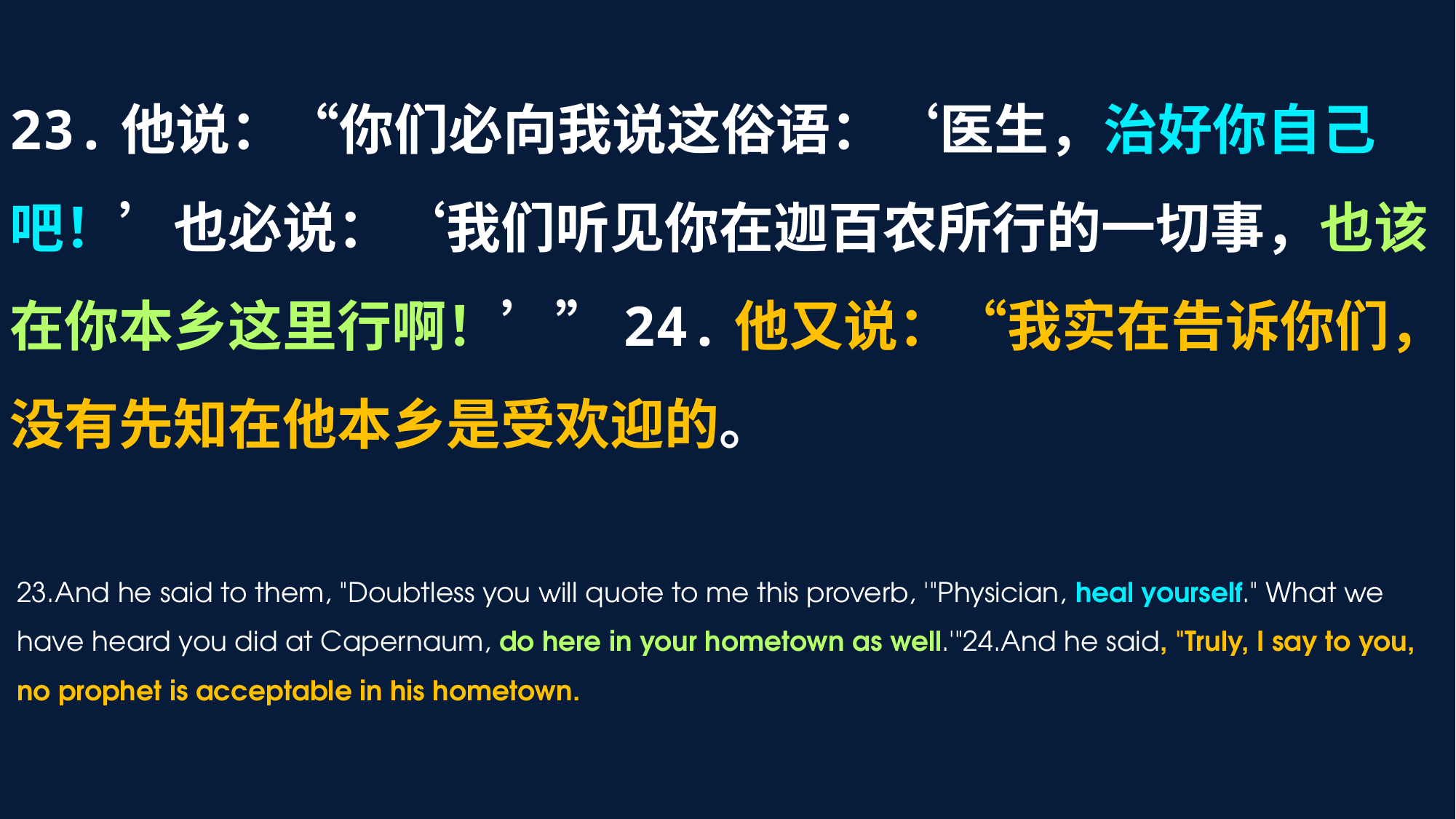

23.他说：“你们必向我说这俗语：‘医生，治好你自己吧！’也必说：‘我们听见你在迦百农所行的一切事，也该在你本乡这里行啊！’”24.他又说：“我实在告诉你们，没有先知在他本乡是受欢迎的。
23.And he said to them, "Doubtless you will quote to me this proverb, '"Physician, heal yourself." What we have heard you did at Capernaum, do here in your hometown as well.'"24.And he said, "Truly, I say to you, no prophet is acceptable in his hometown.